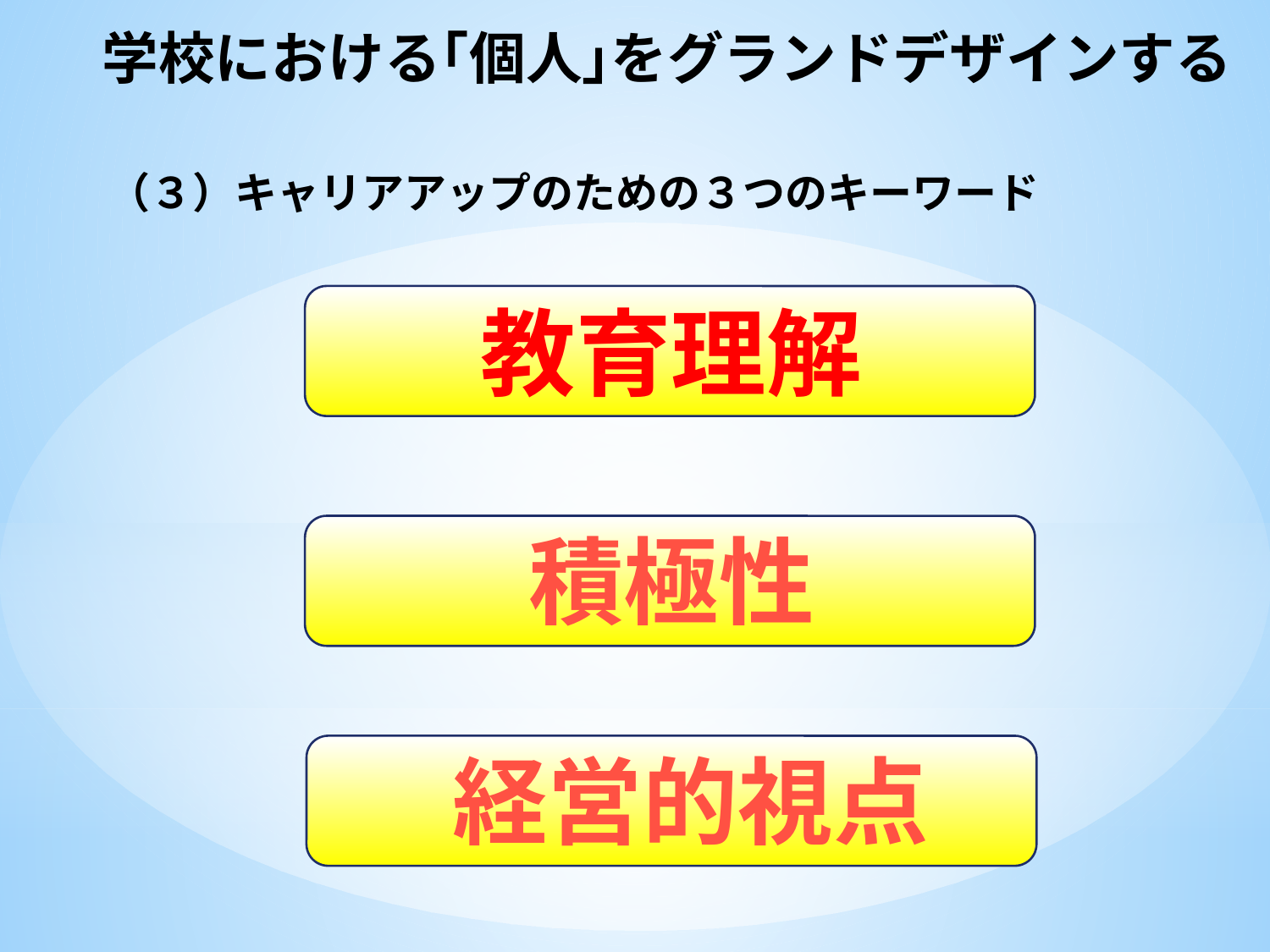

# 学校における｢個人｣をグランドデザインする
（３）キャリアアップのための３つのキーワード

教育理解

積極性

経営的視点